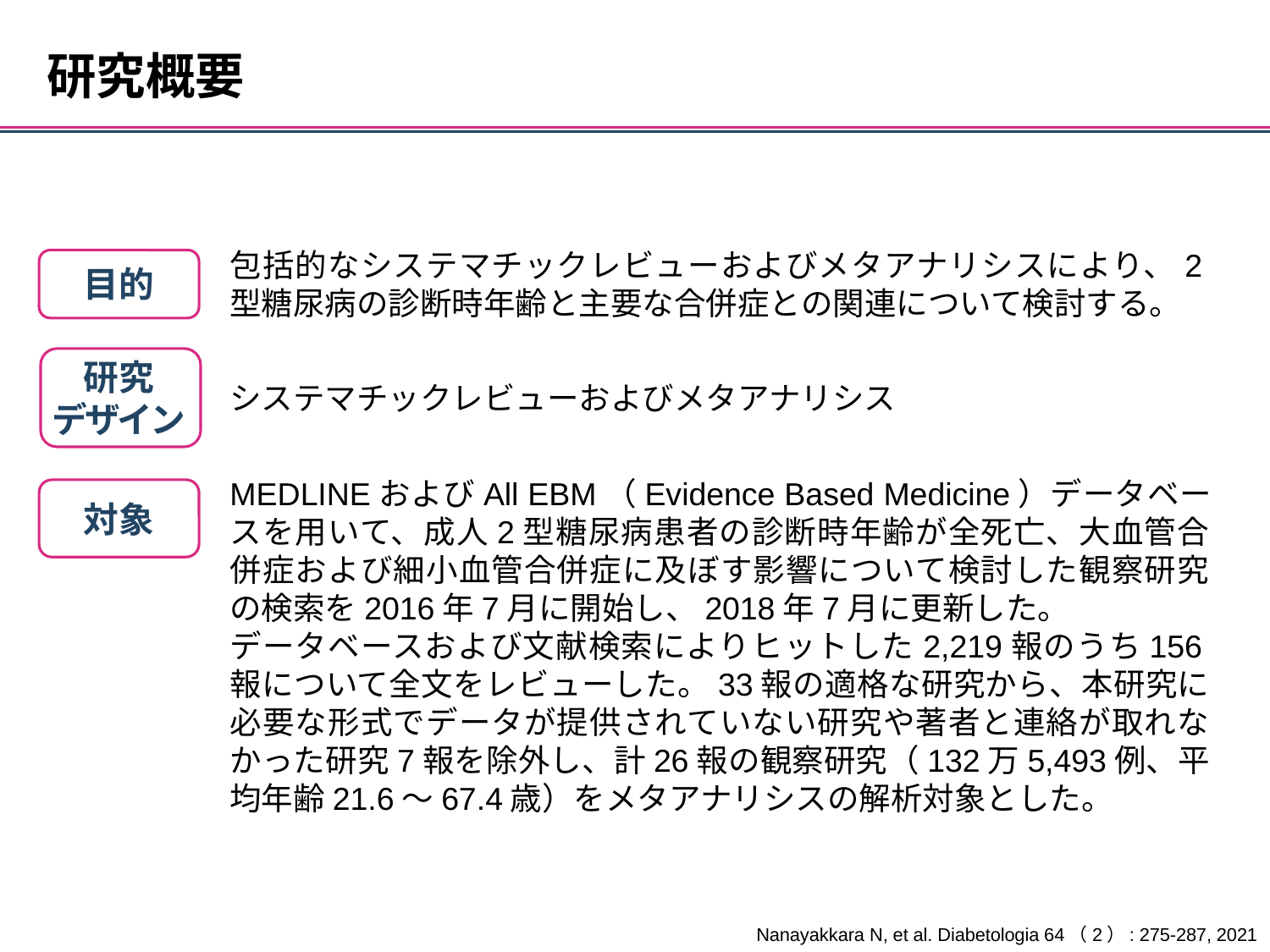

研究概要
包括的なシステマチックレビューおよびメタアナリシスにより、2型糖尿病の診断時年齢と主要な合併症との関連について検討する。

システマチックレビューおよびメタアナリシス

MEDLINEおよびAll EBM（Evidence Based Medicine）データベースを用いて、成人2型糖尿病患者の診断時年齢が全死亡、大血管合併症および細小血管合併症に及ぼす影響について検討した観察研究の検索を2016年7月に開始し、2018年7月に更新した。
データベースおよび文献検索によりヒットした2,219報のうち156報について全文をレビューした。33報の適格な研究から、本研究に必要な形式でデータが提供されていない研究や著者と連絡が取れなかった研究7報を除外し、計26報の観察研究（132万5,493例、平均年齢21.6～67.4歳）をメタアナリシスの解析対象とした。

目的
研究
デザイン

対象
Nanayakkara N, et al. Diabetologia 64（2）: 275-287, 2021